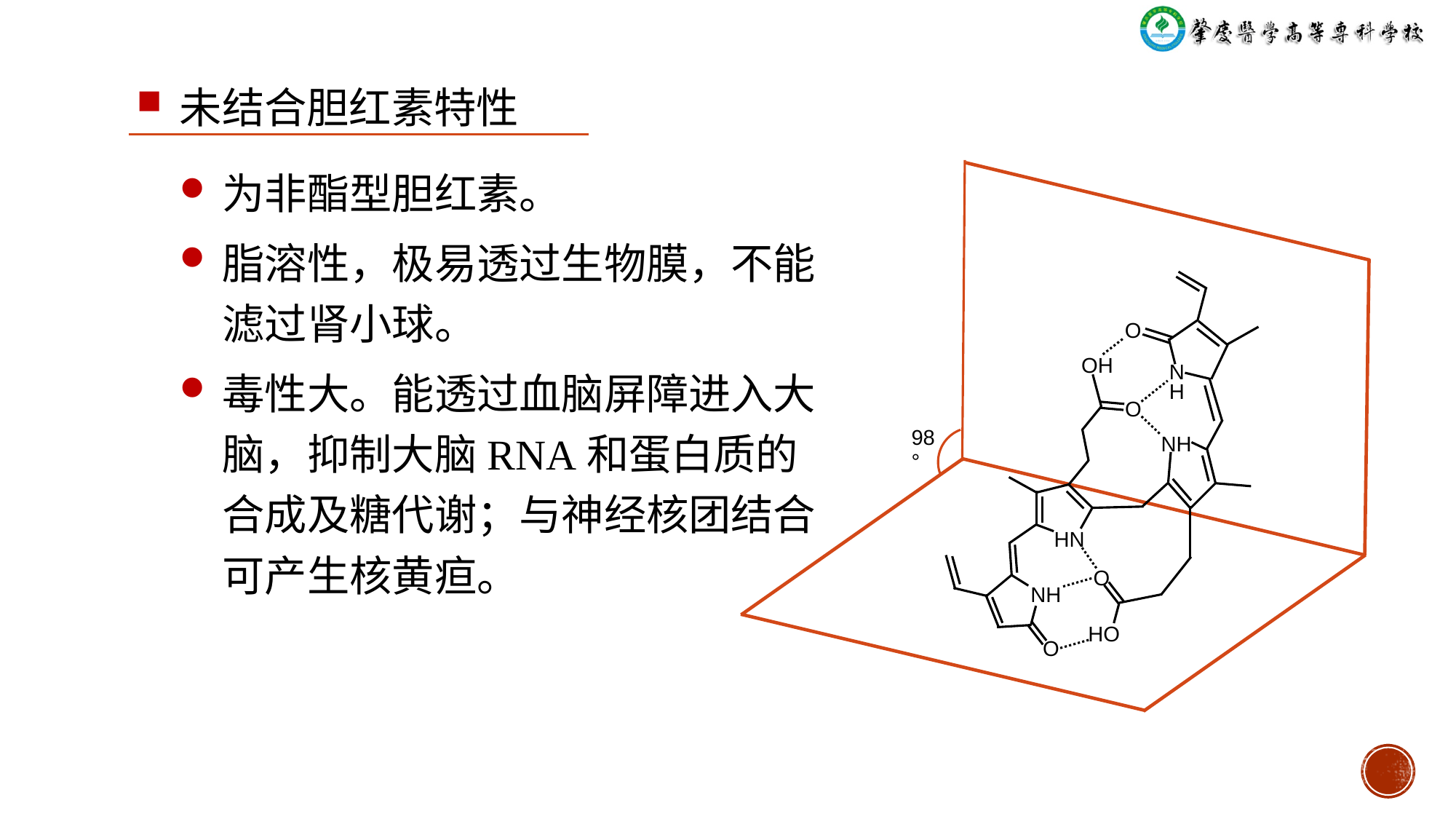

未结合胆红素特性
为非酯型胆红素。
脂溶性，极易透过生物膜，不能滤过肾小球。
毒性大。能透过血脑屏障进入大脑，抑制大脑RNA和蛋白质的合成及糖代谢；与神经核团结合可产生核黄疸。
O
OH
N
H
O
98°

NH
HN
O
NH
HO
O